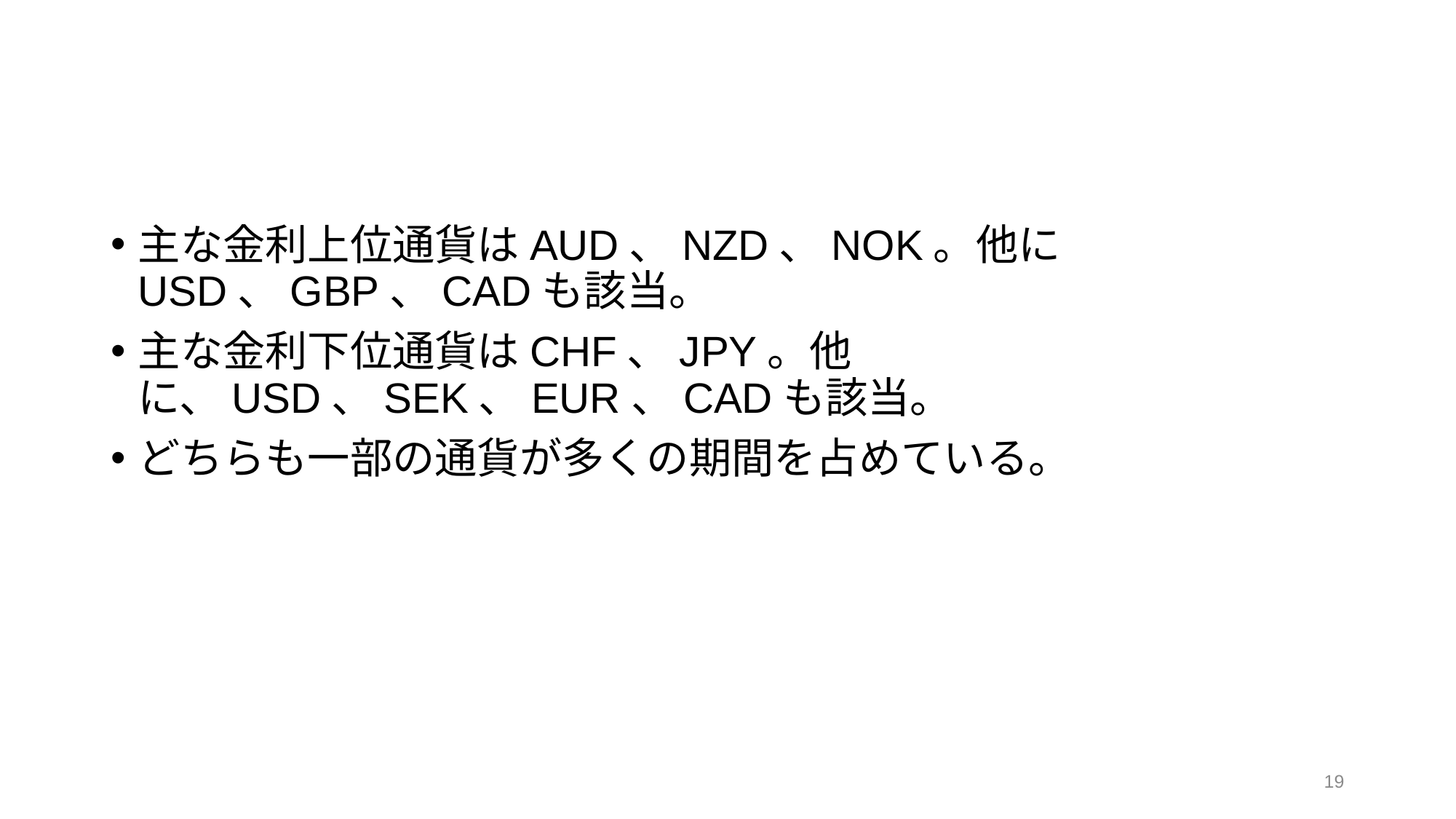

#
主な金利上位通貨はAUD、NZD、NOK。他にUSD、GBP、CADも該当。
主な金利下位通貨はCHF、JPY。他に、USD、SEK、EUR、CADも該当。
どちらも一部の通貨が多くの期間を占めている。
19